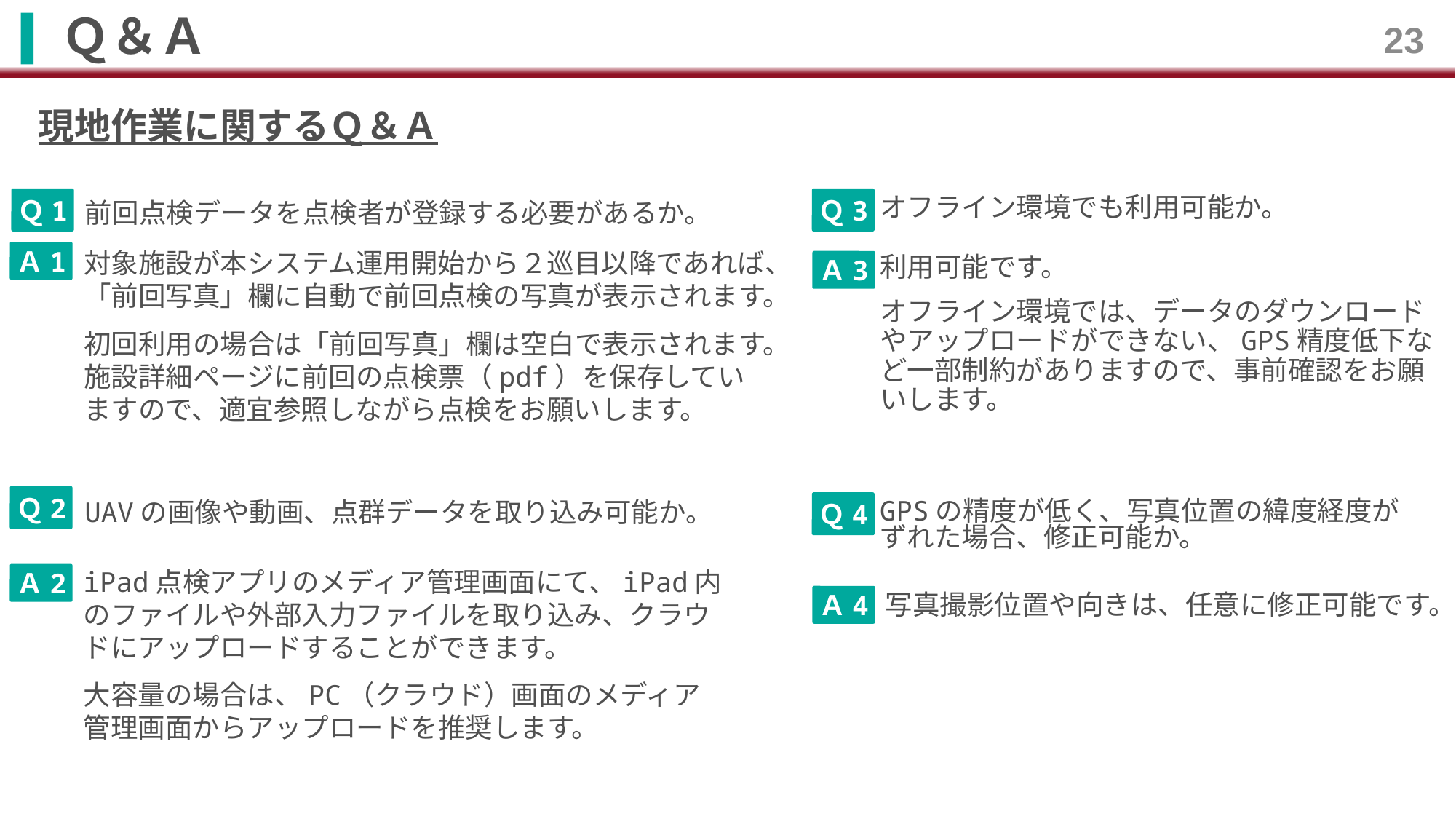

# Ｑ＆Ａ

23
現地作業に関するＱ＆Ａ
Ｑ1
Ｑ3
オフライン環境でも利用可能か。
前回点検データを点検者が登録する必要があるか。
対象施設が本システム運用開始から２巡目以降であれば、「前回写真」欄に自動で前回点検の写真が表示されます。
初回利用の場合は「前回写真」欄は空白で表示されます。施設詳細ページに前回の点検票（pdf）を保存していますので、適宜参照しながら点検をお願いします。
Ａ1
利用可能です。
オフライン環境では、データのダウンロードやアップロードができない、GPS精度低下など一部制約がありますので、事前確認をお願いします。
Ａ3

Ｑ2
UAVの画像や動画、点群データを取り込み可能か。
Ｑ4
GPSの精度が低く、写真位置の緯度経度が
ずれた場合、修正可能か。
iPad点検アプリのメディア管理画面にて、iPad内のファイルや外部入力ファイルを取り込み、クラウドにアップロードすることができます。
大容量の場合は、PC（クラウド）画面のメディア管理画面からアップロードを推奨します。
Ａ2
Ａ4
写真撮影位置や向きは、任意に修正可能です。